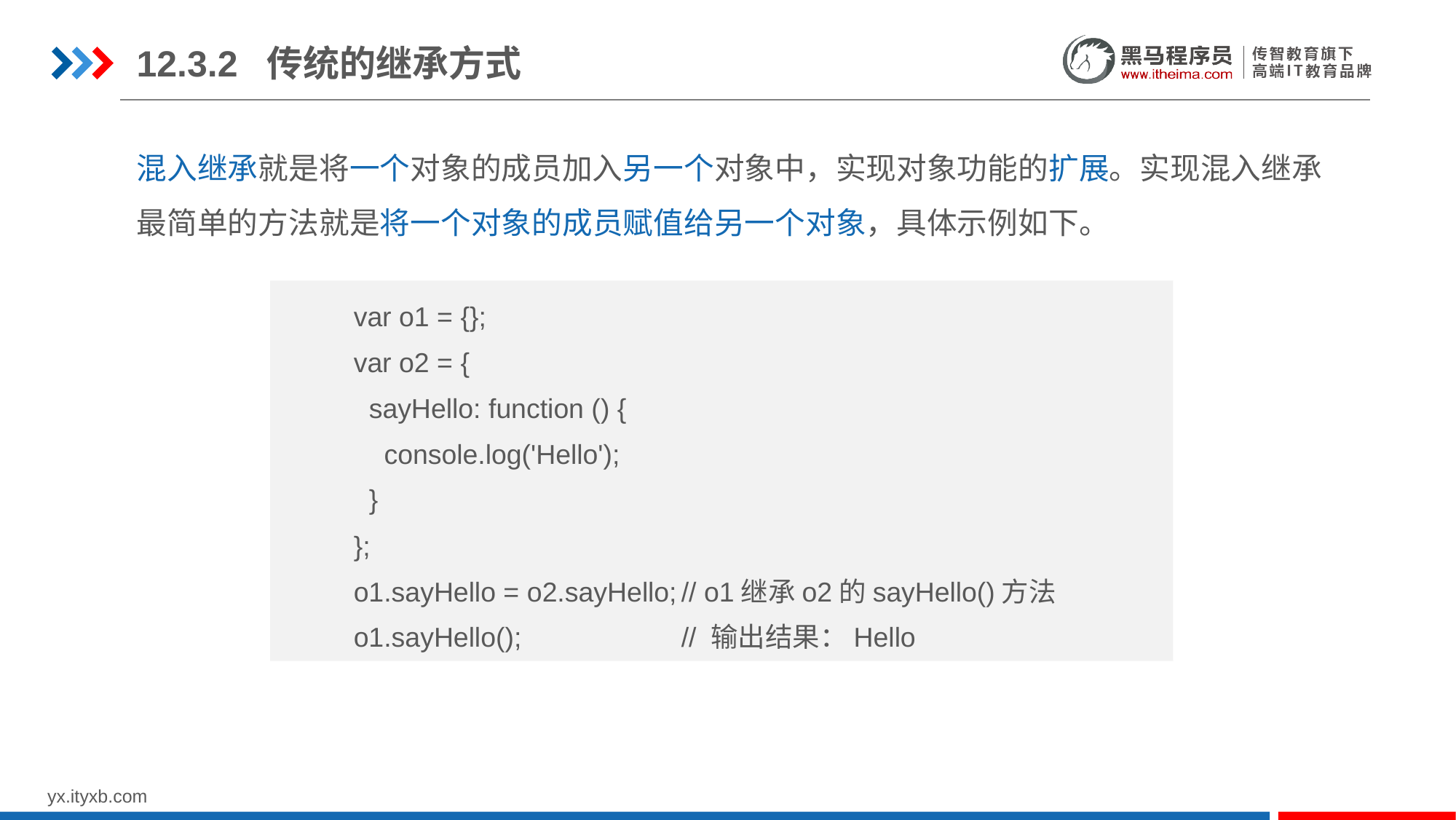

12.3.2  传统的继承方式
混入继承就是将一个对象的成员加入另一个对象中，实现对象功能的扩展。实现混入继承最简单的方法就是将一个对象的成员赋值给另一个对象，具体示例如下。
var o1 = {};
var o2 = {
  sayHello: function () {
    console.log('Hello');
  }
};
o1.sayHello = o2.sayHello;	// o1继承o2的sayHello()方法
o1.sayHello();		// 输出结果：Hello